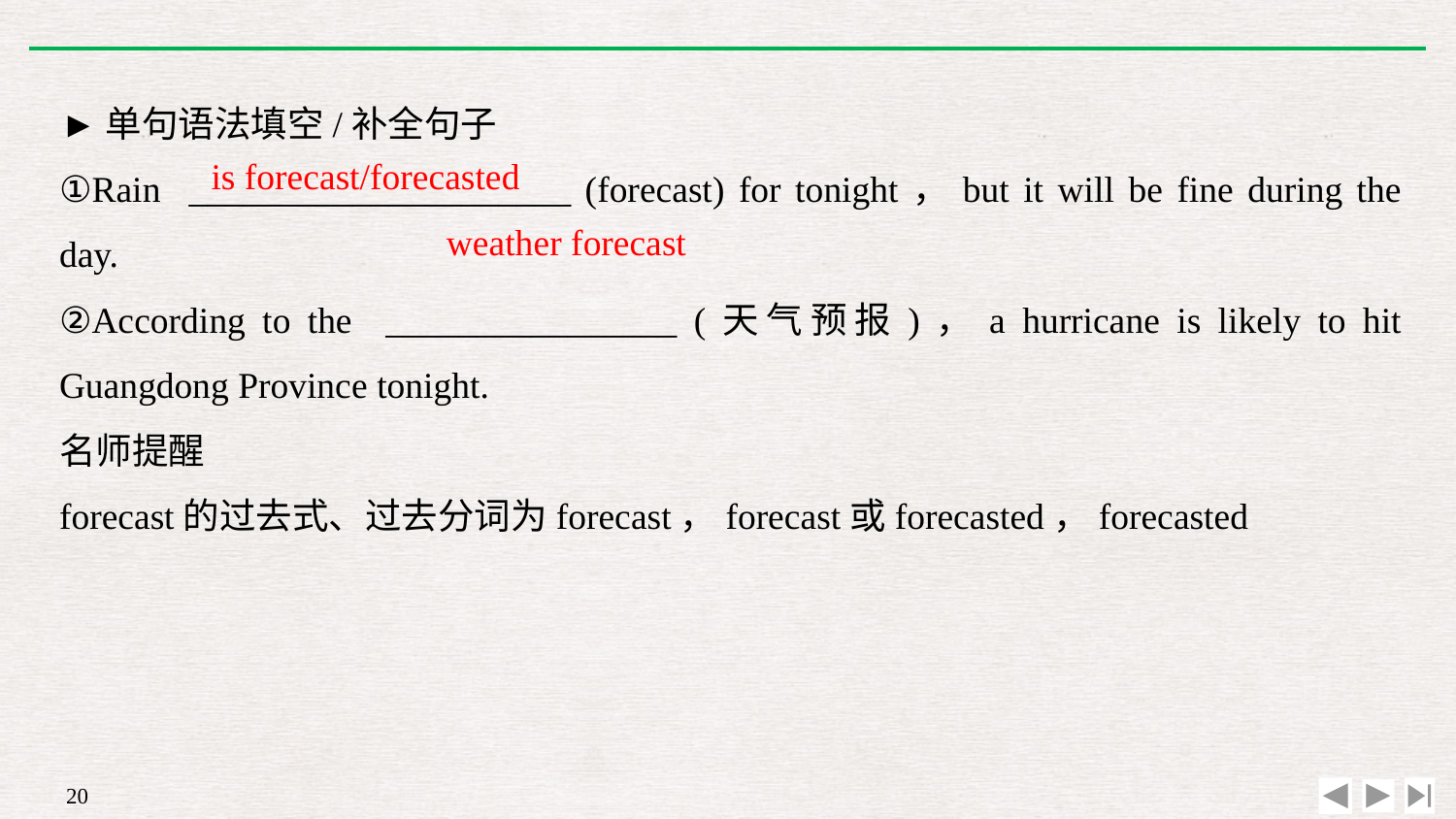

►单句语法填空/补全句子
①Rain  _____________________ (forecast) for tonight，but it will be fine during the day.
②According to the  ________________ (天气预报)，a hurricane is likely to hit Guangdong Province tonight.
名师提醒
forecast的过去式、过去分词为forecast，forecast或forecasted，forecasted
is forecast/forecasted
weather forecast